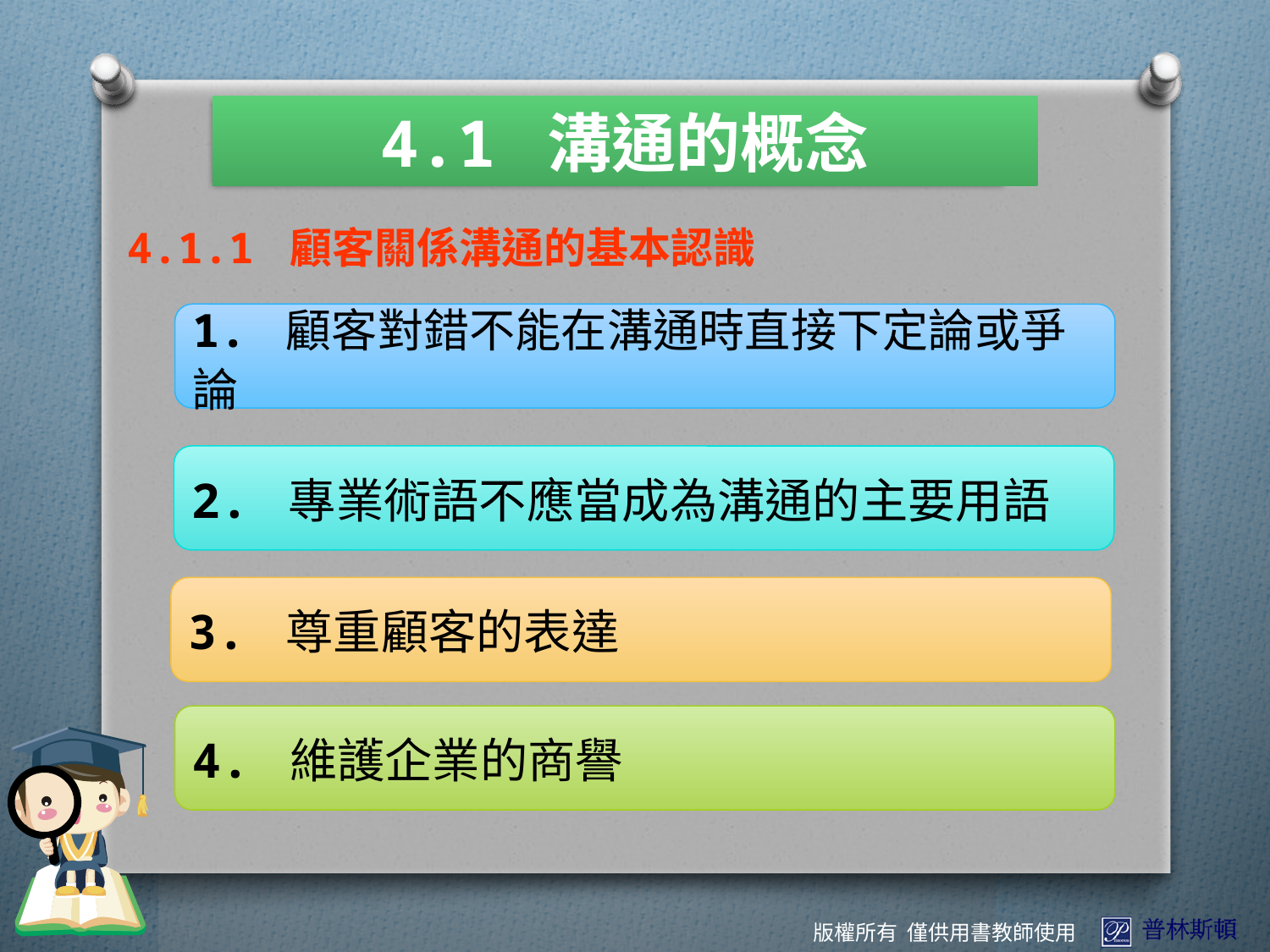

4.1 溝通的概念
4.1.1 顧客關係溝通的基本認識
1. 顧客對錯不能在溝通時直接下定論或爭論
2. 專業術語不應當成為溝通的主要用語
3. 尊重顧客的表達
4. 維護企業的商譽